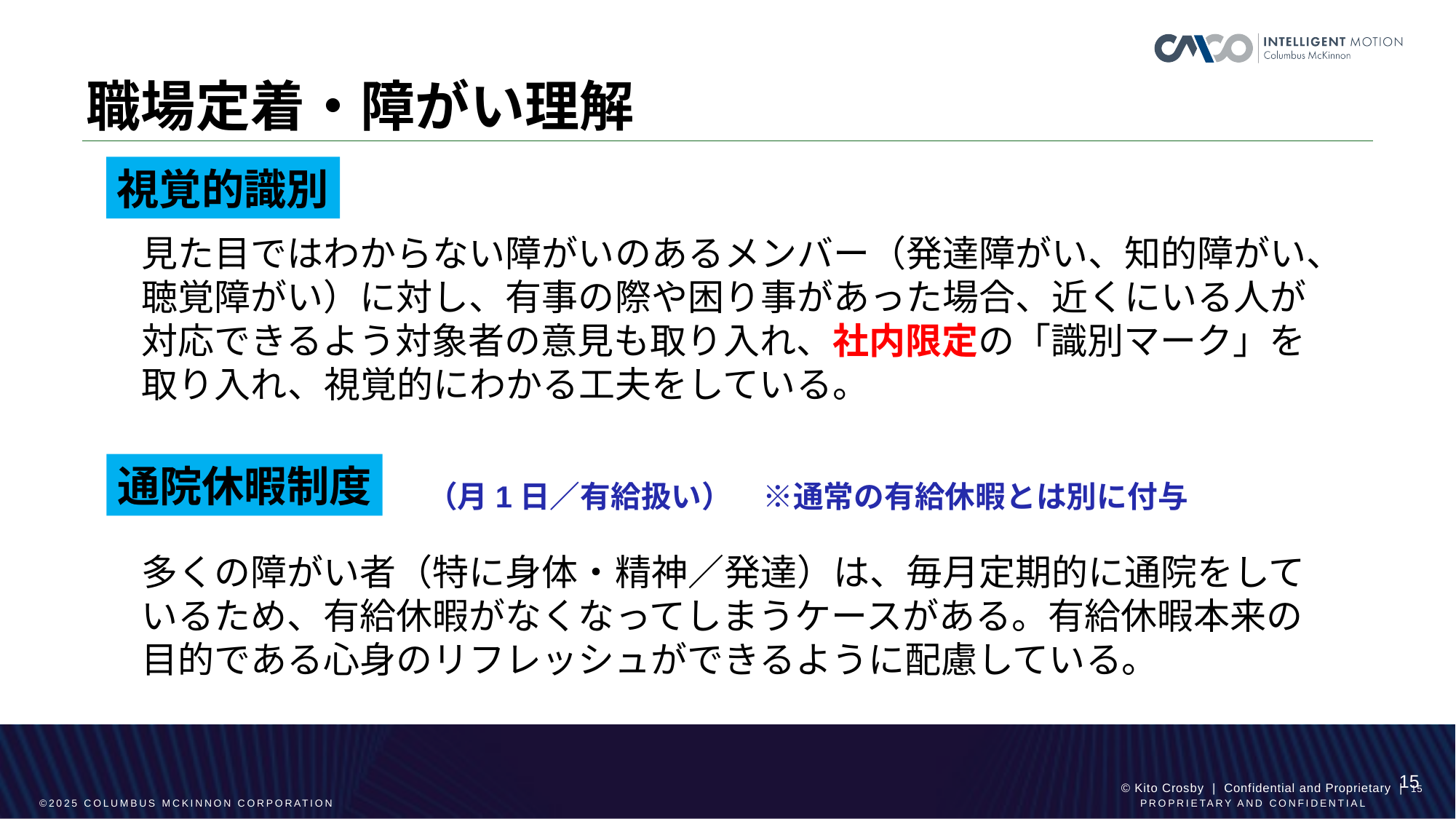

# 職場定着・障がい理解
視覚的識別
見た目ではわからない障がいのあるメンバー（発達障がい、知的障がい、聴覚障がい）に対し、有事の際や困り事があった場合、近くにいる人が対応できるよう対象者の意見も取り入れ、社内限定の「識別マーク」を取り入れ、視覚的にわかる工夫をしている。

通院休暇制度

（月1日／有給扱い）　※通常の有給休暇とは別に付与

多くの障がい者（特に身体・精神／発達）は、毎月定期的に通院をしているため、有給休暇がなくなってしまうケースがある。有給休暇本来の目的である心身のリフレッシュができるように配慮している。

15